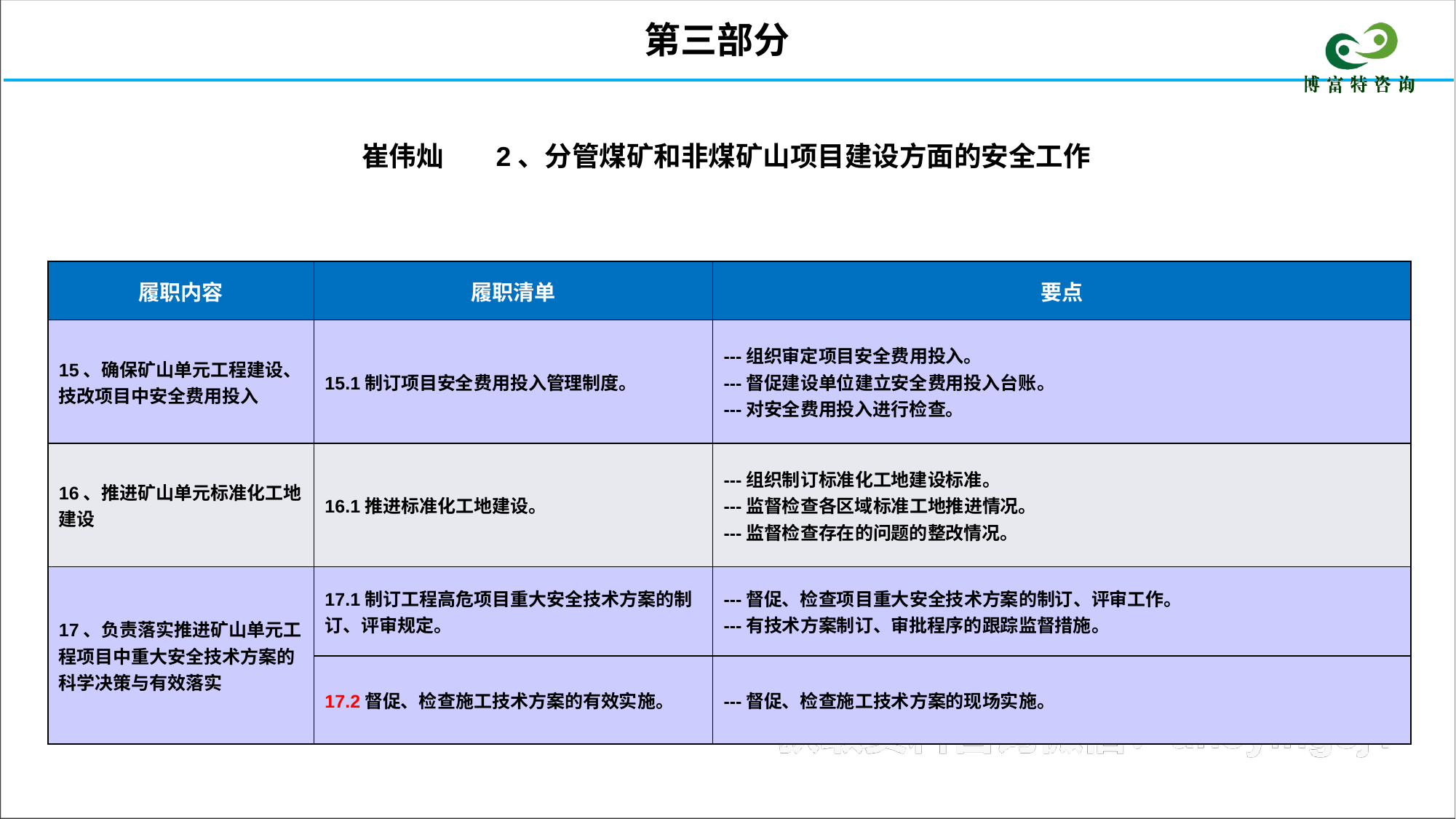

第三部分
27
崔伟灿
2、分管煤矿和非煤矿山项目建设方面的安全工作
| 履职内容 | 履职清单 | 要点 |
| --- | --- | --- |
| 15、确保矿山单元工程建设、技改项目中安全费用投入 | 15.1制订项目安全费用投入管理制度。 | ---组织审定项目安全费用投入。 ---督促建设单位建立安全费用投入台账。 ---对安全费用投入进行检查。 |
| 16、推进矿山单元标准化工地建设 | 16.1推进标准化工地建设。 | ---组织制订标准化工地建设标准。 ---监督检查各区域标准工地推进情况。 ---监督检查存在的问题的整改情况。 |
| 17、负责落实推进矿山单元工程项目中重大安全技术方案的科学决策与有效落实 | 17.1制订工程高危项目重大安全技术方案的制订、评审规定。 | ---督促、检查项目重大安全技术方案的制订、评审工作。 ---有技术方案制订、审批程序的跟踪监督措施。 |
|  | 17.2督促、检查施工技术方案的有效实施。 | ---督促、检查施工技术方案的现场实施。 |